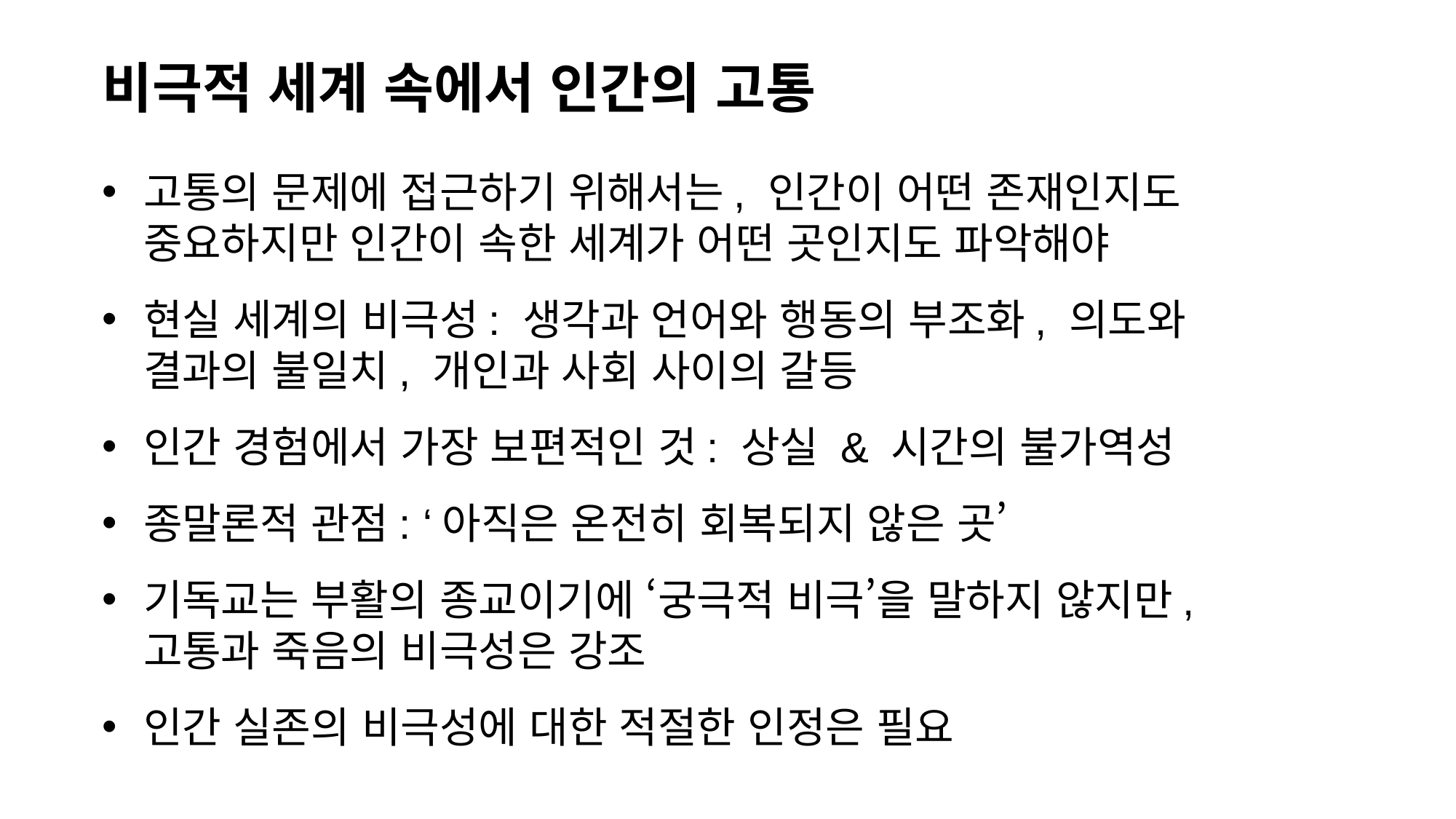

# 비극적 세계 속에서 인간의 고통
고통의 문제에 접근하기 위해서는, 인간이 어떤 존재인지도 중요하지만 인간이 속한 세계가 어떤 곳인지도 파악해야

현실 세계의 비극성: 생각과 언어와 행동의 부조화, 의도와 결과의 불일치, 개인과 사회 사이의 갈등

인간 경험에서 가장 보편적인 것: 상실 & 시간의 불가역성

종말론적 관점: ‘아직은 온전히 회복되지 않은 곳’

기독교는 부활의 종교이기에 ‘궁극적 비극’을 말하지 않지만, 고통과 죽음의 비극성은 강조

인간 실존의 비극성에 대한 적절한 인정은 필요